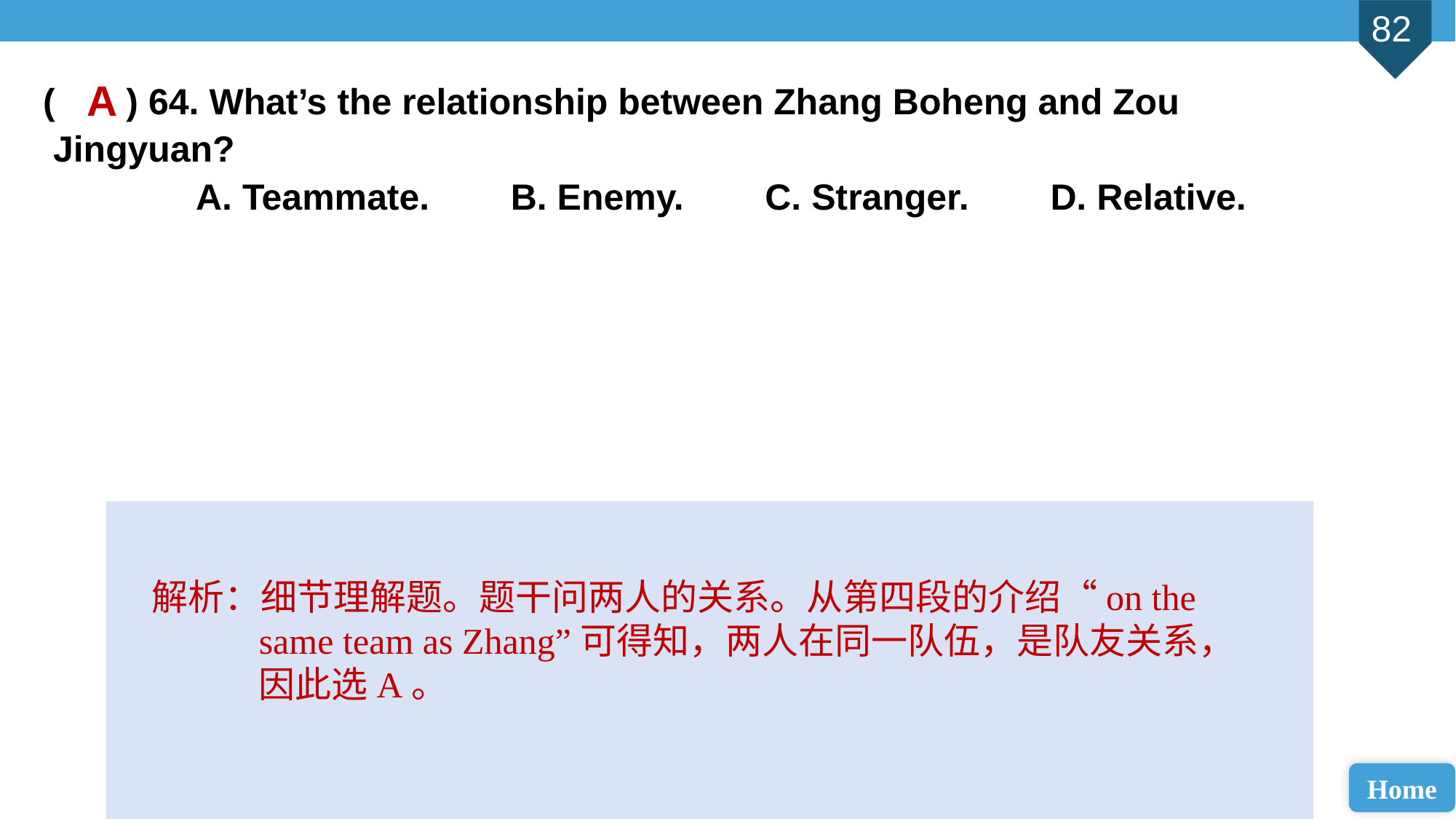

A
(       ) 64. What’s the relationship between Zhang Boheng and Zou          	      Jingyuan?
               A. Teammate.        B. Enemy.        C. Stranger.        D. Relative.

解析：细节理解题。题干问两人的关系。从第四段的介绍“on the same team as Zhang”可得知，两人在同一队伍，是队友关系，因此选A。